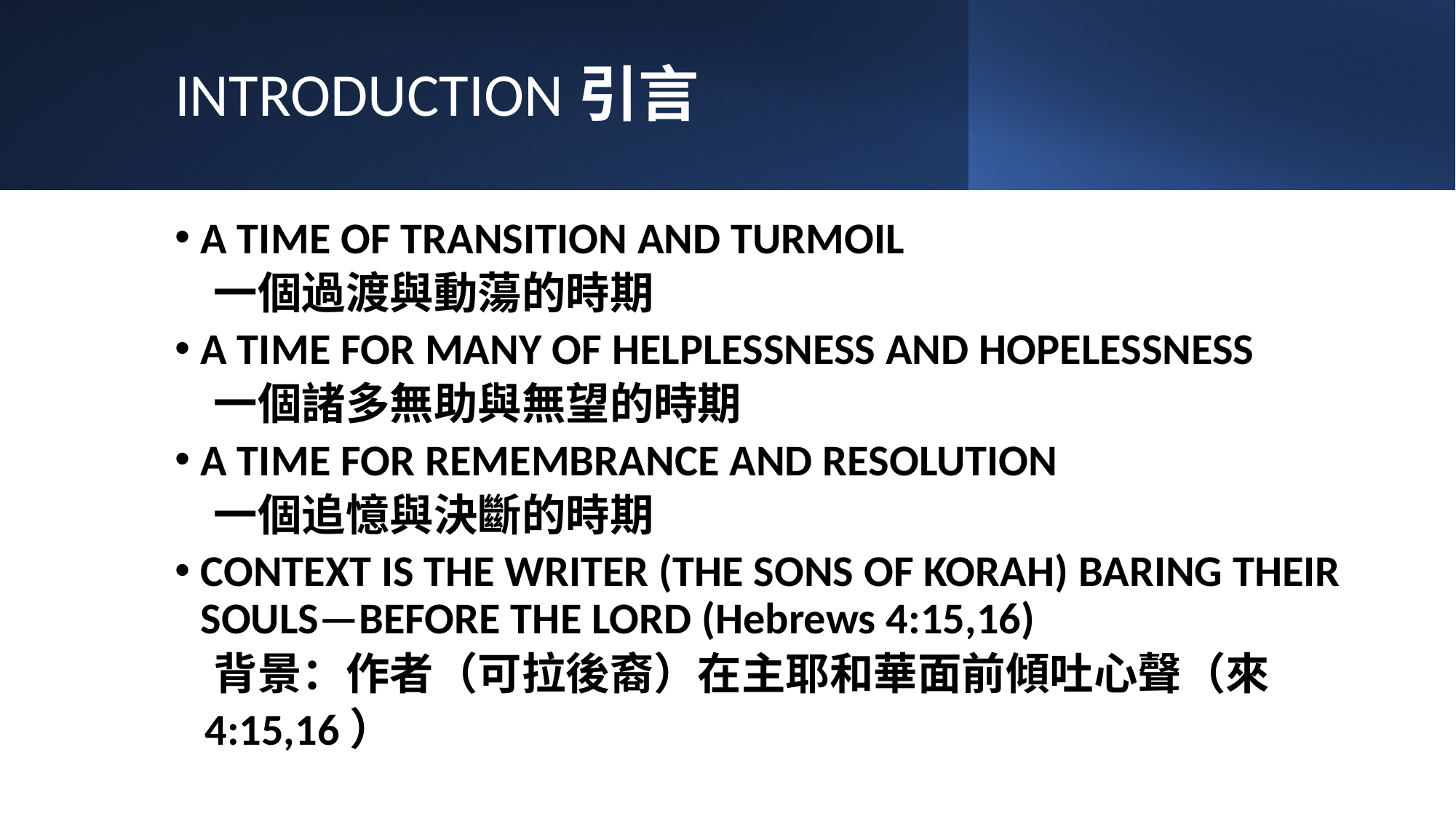

# INTRODUCTION引言
A TIME OF TRANSITION AND TURMOIL
   一個過渡與動蕩的時期
A TIME FOR MANY OF HELPLESSNESS AND HOPELESSNESS
   一個諸多無助與無望的時期
A TIME FOR REMEMBRANCE AND RESOLUTION
   一個追憶與決斷的時期
CONTEXT IS THE WRITER (THE SONS OF KORAH) BARING THEIR SOULS—BEFORE THE LORD (Hebrews 4:15,16)
   背景：作者（可拉後裔）在主耶和華面前傾吐心聲（來
   4:15,16）